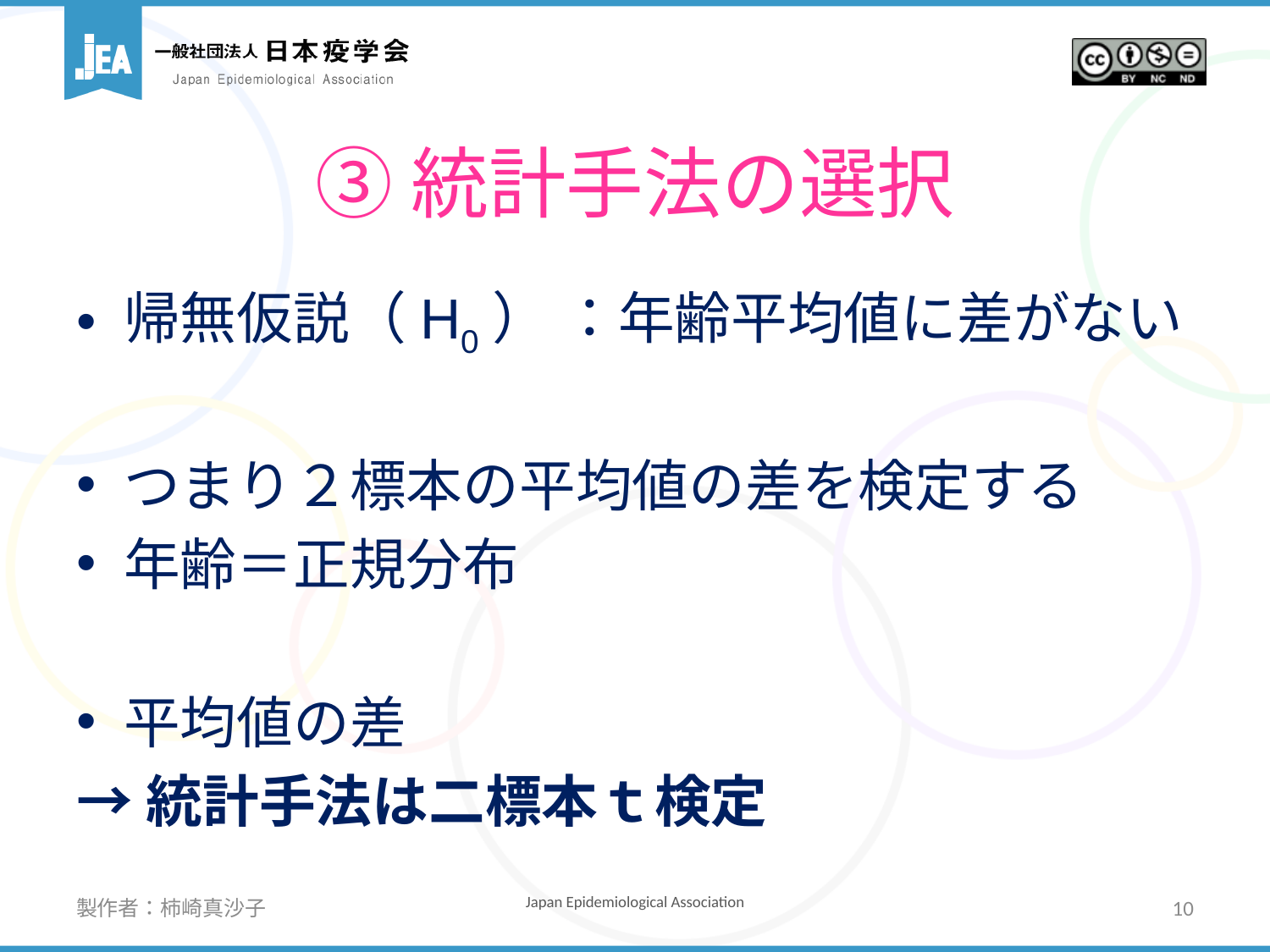

# ③統計手法の選択
帰無仮説（H0） ：年齢平均値に差がない

つまり２標本の平均値の差を検定する
年齢＝正規分布

平均値の差
→統計手法は二標本ｔ検定

製作者：柿崎真沙子
10